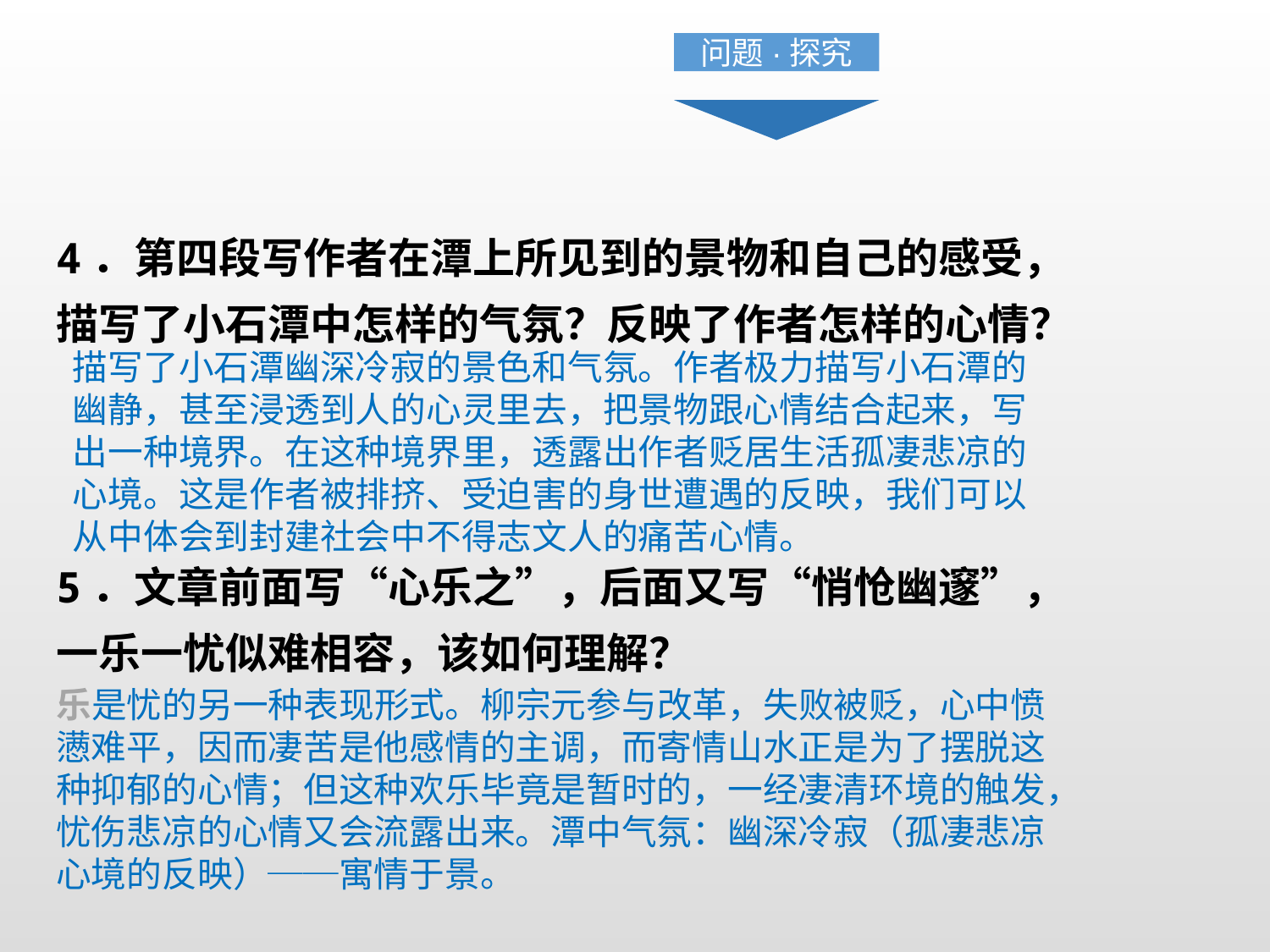

问题·探究

4．第四段写作者在潭上所见到的景物和自己的感受，描写了小石潭中怎样的气氛？反映了作者怎样的心情？

5．文章前面写“心乐之”，后面又写“悄怆幽邃”，一乐一忧似难相容，该如何理解？

描写了小石潭幽深冷寂的景色和气氛。作者极力描写小石潭的幽静，甚至浸透到人的心灵里去，把景物跟心情结合起来，写出一种境界。在这种境界里，透露出作者贬居生活孤凄悲凉的心境。这是作者被排挤、受迫害的身世遭遇的反映，我们可以从中体会到封建社会中不得志文人的痛苦心情。
乐是忧的另一种表现形式。柳宗元参与改革，失败被贬，心中愤懑难平，因而凄苦是他感情的主调，而寄情山水正是为了摆脱这种抑郁的心情；但这种欢乐毕竟是暂时的，一经凄清环境的触发，忧伤悲凉的心情又会流露出来。潭中气氛：幽深冷寂（孤凄悲凉心境的反映）──寓情于景。